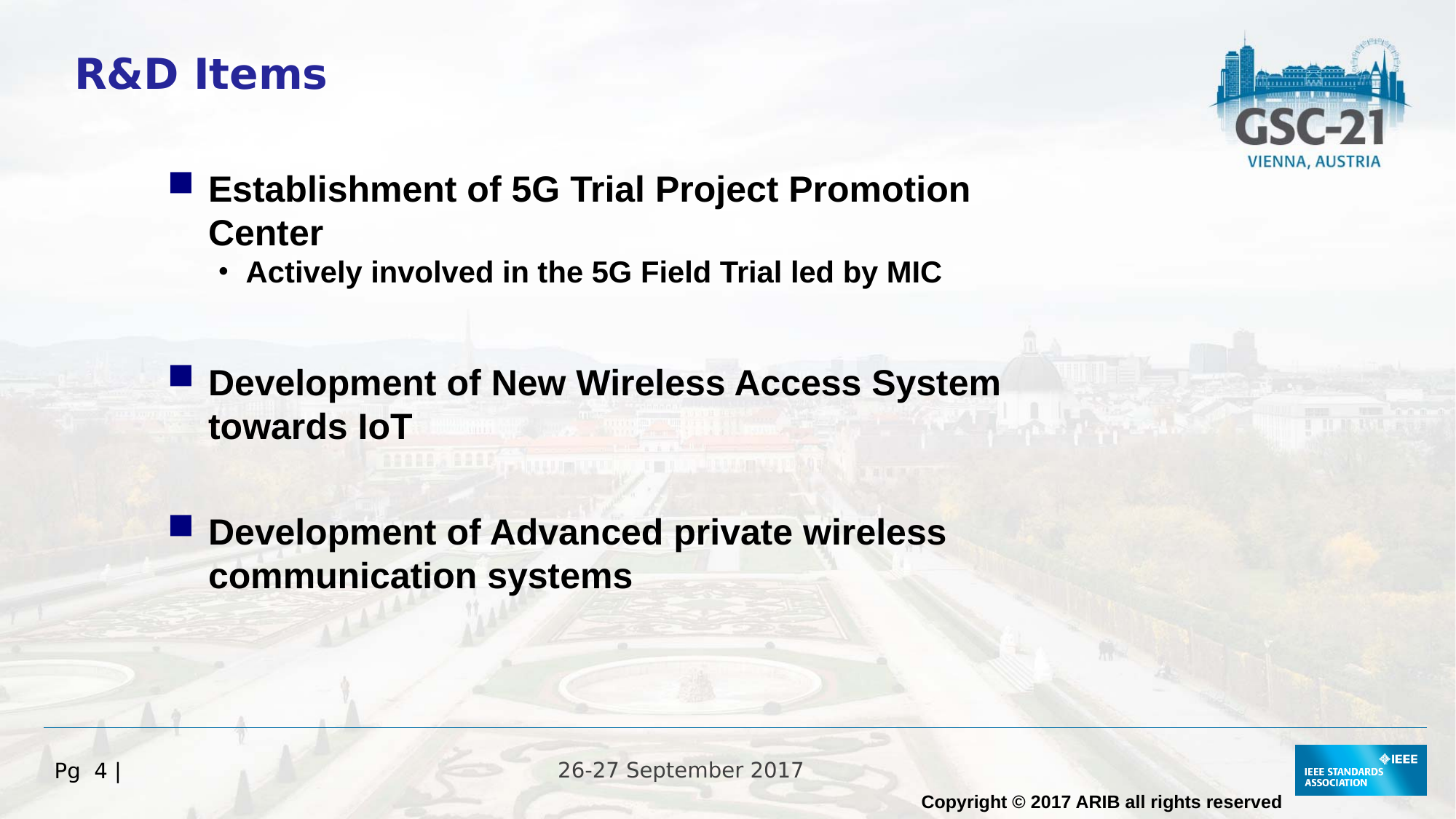

R&D Items
Establishment of 5G Trial Project Promotion Center
・Actively involved in the 5G Field Trial led by MIC

Development of New Wireless Access System　towards IoT
Development of Advanced private wireless communication systems
Pg  4 |